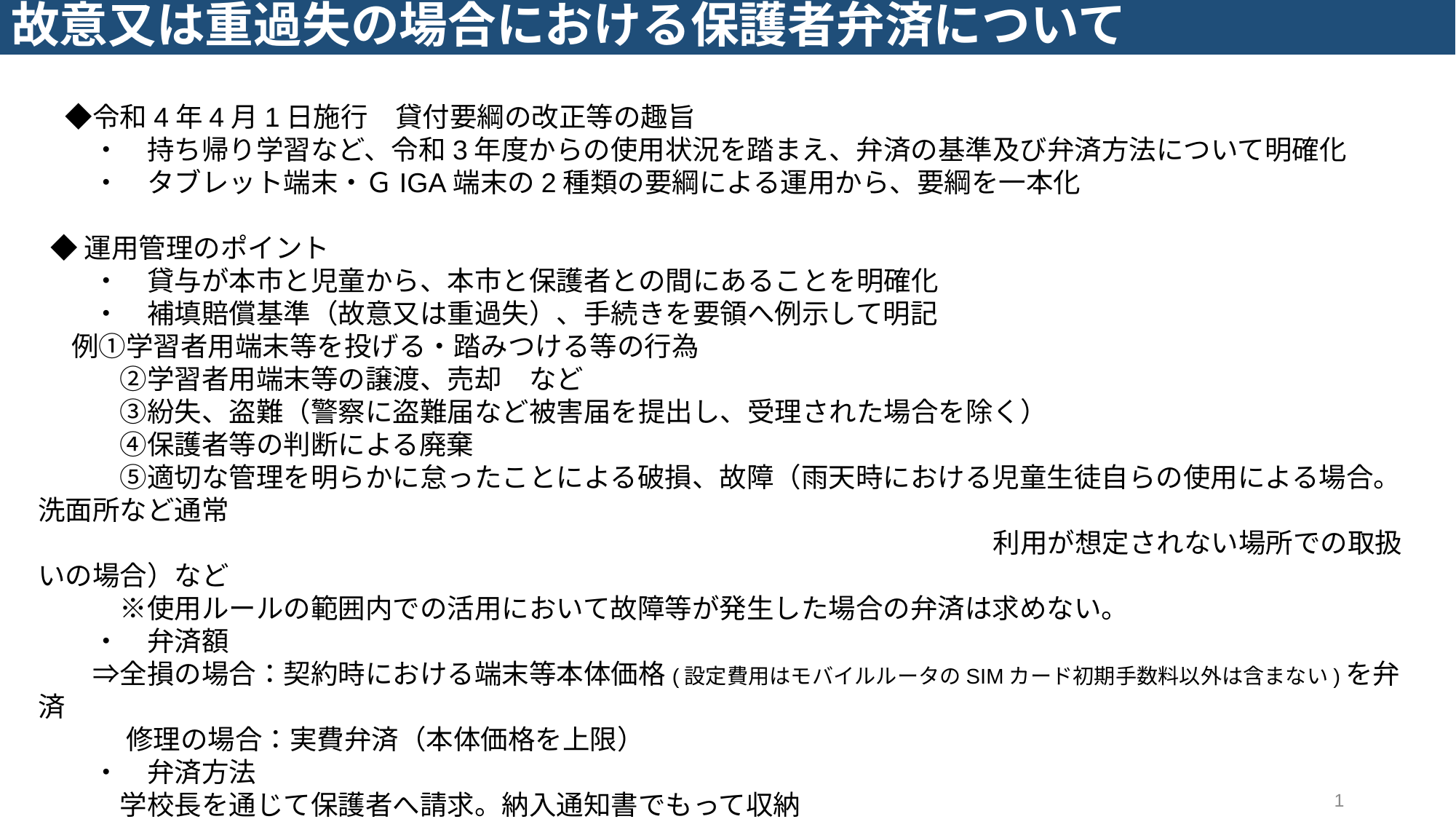

故意又は重過失の場合における保護者弁済について
　◆令和4年4月1日施行　貸付要綱の改正等の趣旨
　　・　持ち帰り学習など、令和3年度からの使用状況を踏まえ、弁済の基準及び弁済方法について明確化
　　・　タブレット端末・ＧIGA端末の2種類の要綱による運用から、要綱を一本化

  ◆運用管理のポイント
　　・　貸与が本市と児童から、本市と保護者との間にあることを明確化
　　・　補填賠償基準（故意又は重過失）、手続きを要領へ例示して明記
　 例①学習者用端末等を投げる・踏みつける等の行為
　　　②学習者用端末等の譲渡、売却　など
　　　③紛失、盗難（警察に盗難届など被害届を提出し、受理された場合を除く）
　　　④保護者等の判断による廃棄
　　　⑤適切な管理を明らかに怠ったことによる破損、故障（雨天時における児童生徒自らの使用による場合。洗面所など通常
　　　　　　　　　　　　　　　　　　　　　　　　　　　　　　　　　　　利用が想定されない場所での取扱いの場合）など
　　　※使用ルールの範囲内での活用において故障等が発生した場合の弁済は求めない。
　　・　弁済額
　　⇒全損の場合：契約時における端末等本体価格(設定費用はモバイルルータのSIMカード初期手数料以外は含まない)を弁済
　　　 修理の場合：実費弁済（本体価格を上限）
　　・　弁済方法
　　　学校長を通じて保護者へ請求。納入通知書でもって収納
　　・　保護者周知
　　　要綱等を配付し、内容確認・承諾した旨の自署書面の提出を求める
1